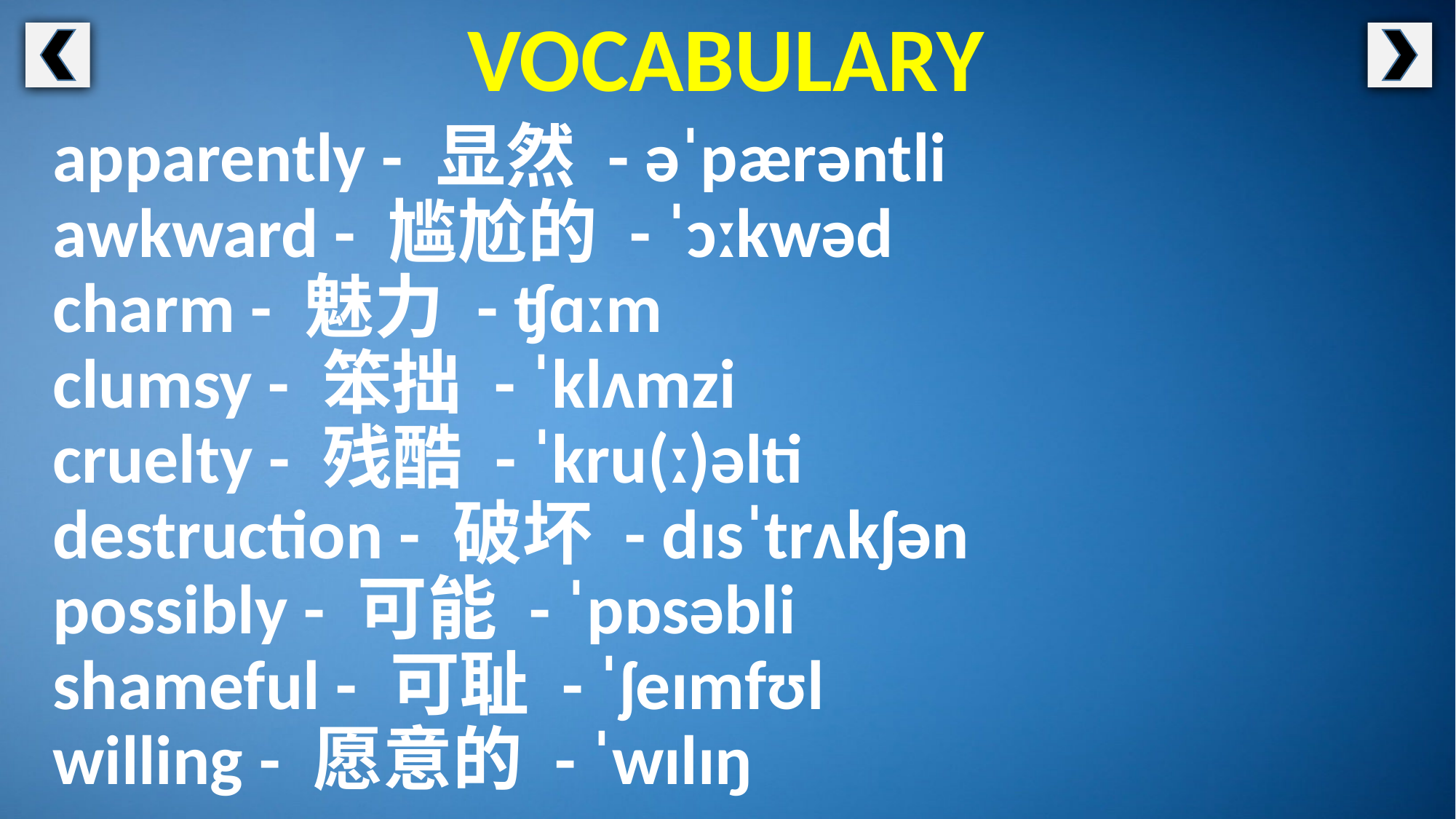

VOCABULARY
apparently - 显然 - əˈpærəntli
awkward - 尴尬的 - ˈɔːkwəd
charm - 魅力 - ʧɑːm
clumsy - 笨拙 - ˈklʌmzi
cruelty - 残酷 - ˈkru(ː)əlti
destruction - 破坏 - dɪsˈtrʌkʃən
possibly - 可能 - ˈpɒsəbli
shameful - 可耻 - ˈʃeɪmfʊl
willing - 愿意的 - ˈwɪlɪŋ